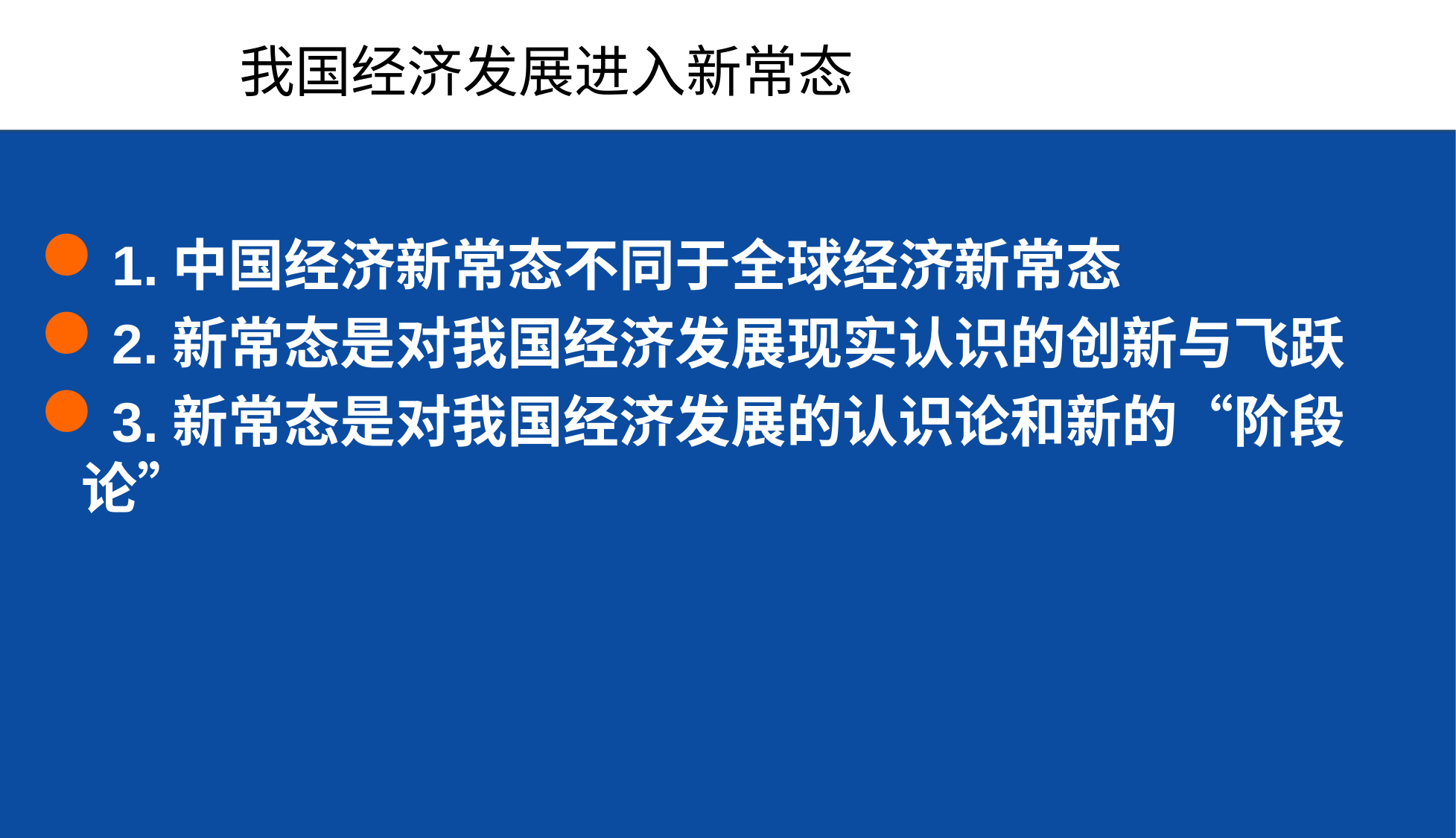

我国经济发展进入新常态

1.中国经济新常态不同于全球经济新常态
2.新常态是对我国经济发展现实认识的创新与飞跃
3.新常态是对我国经济发展的认识论和新的“阶段论”